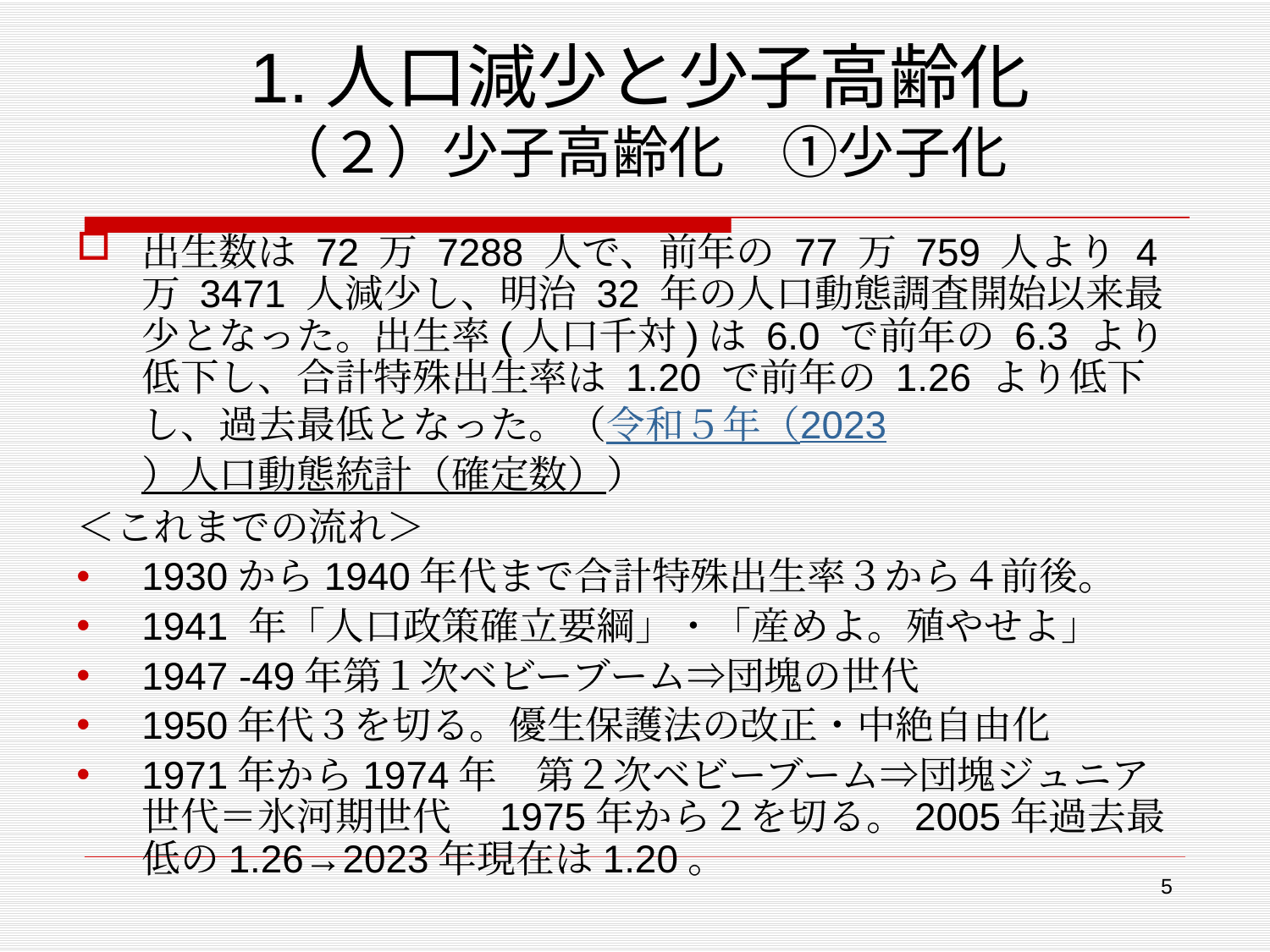

# 1.人口減少と少子高齢化 （２）少子高齢化　①少子化
出生数は 72 万 7288 人で、前年の 77 万 759 人より 4 万 3471 人減少し、明治 32 年の人口動態調査開始以来最少となった。出生率(人口千対)は 6.0 で前年の 6.3 より低下し、合計特殊出生率は 1.20 で前年の 1.26 より低下し、過去最低となった。（令和５年（2023）人口動態統計（確定数））
＜これまでの流れ＞
1930から1940年代まで合計特殊出生率３から４前後。
1941 年「人口政策確立要綱」・「産めよ。殖やせよ」
1947 ‐49年第１次ベビーブーム⇒団塊の世代
1950年代３を切る。優生保護法の改正・中絶自由化
1971年から1974年　第２次ベビーブーム⇒団塊ジュニア世代＝氷河期世代　1975年から２を切る。2005年過去最低の1.26→2023年現在は1.20。
5